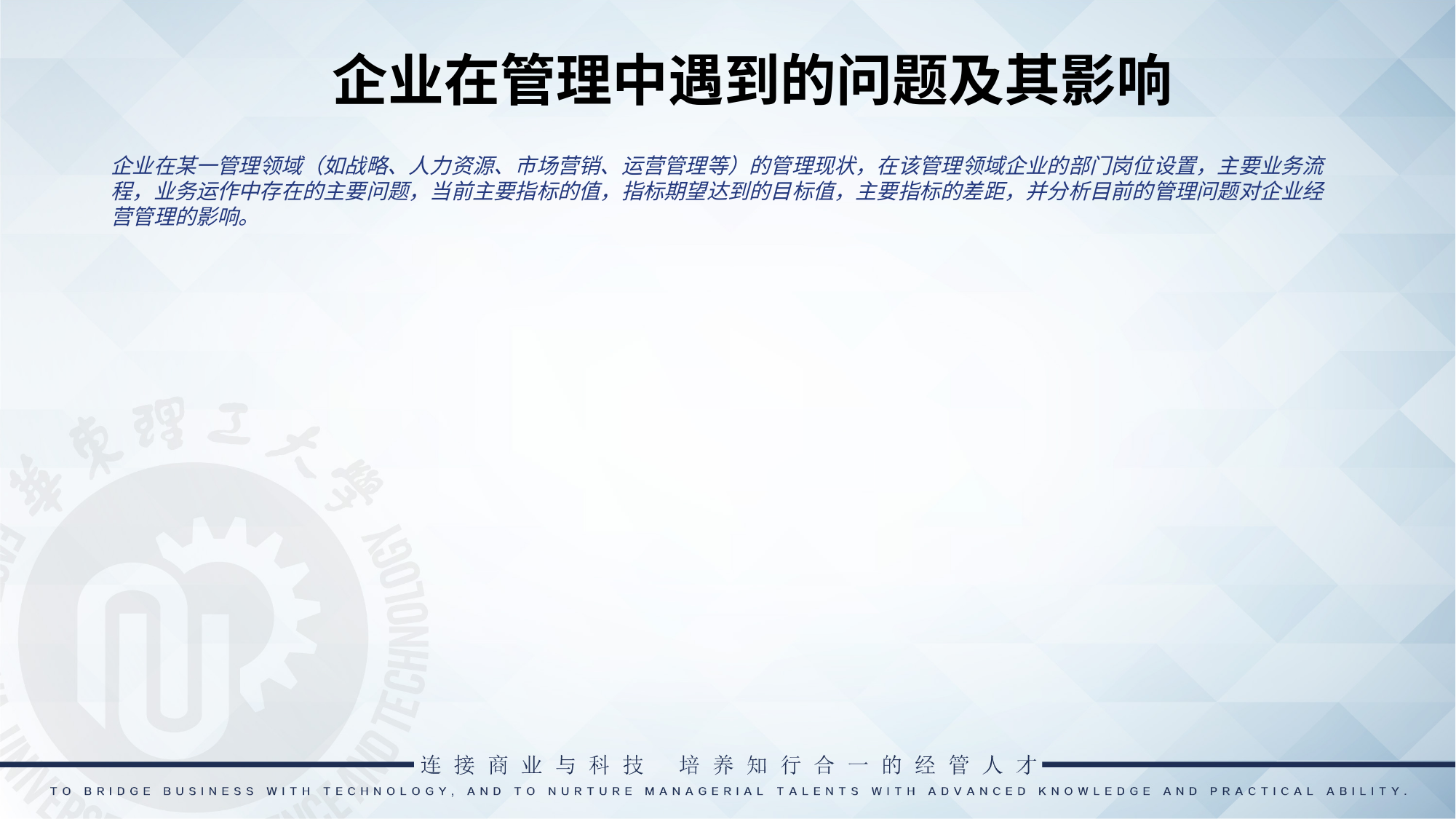

# 企业在管理中遇到的问题及其影响
企业在某一管理领域（如战略、人力资源、市场营销、运营管理等）的管理现状，在该管理领域企业的部门岗位设置，主要业务流程，业务运作中存在的主要问题，当前主要指标的值，指标期望达到的目标值，主要指标的差距，并分析目前的管理问题对企业经营管理的影响。